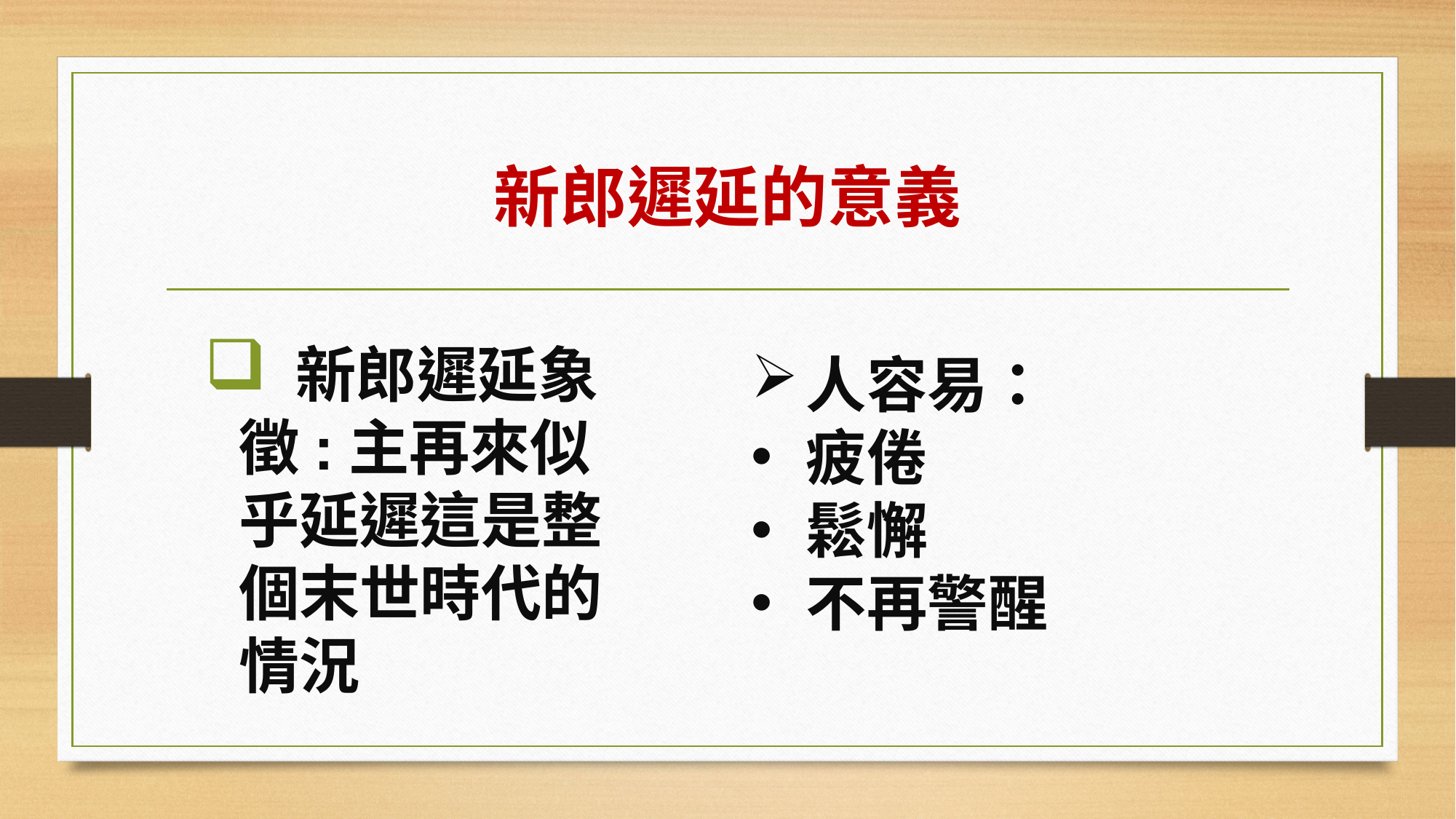

# 新郎遲延的意義
 新郎遲延象徵:主再來似乎延遲這是整個末世時代的情況
人容易：
疲倦
鬆懈
不再警醒